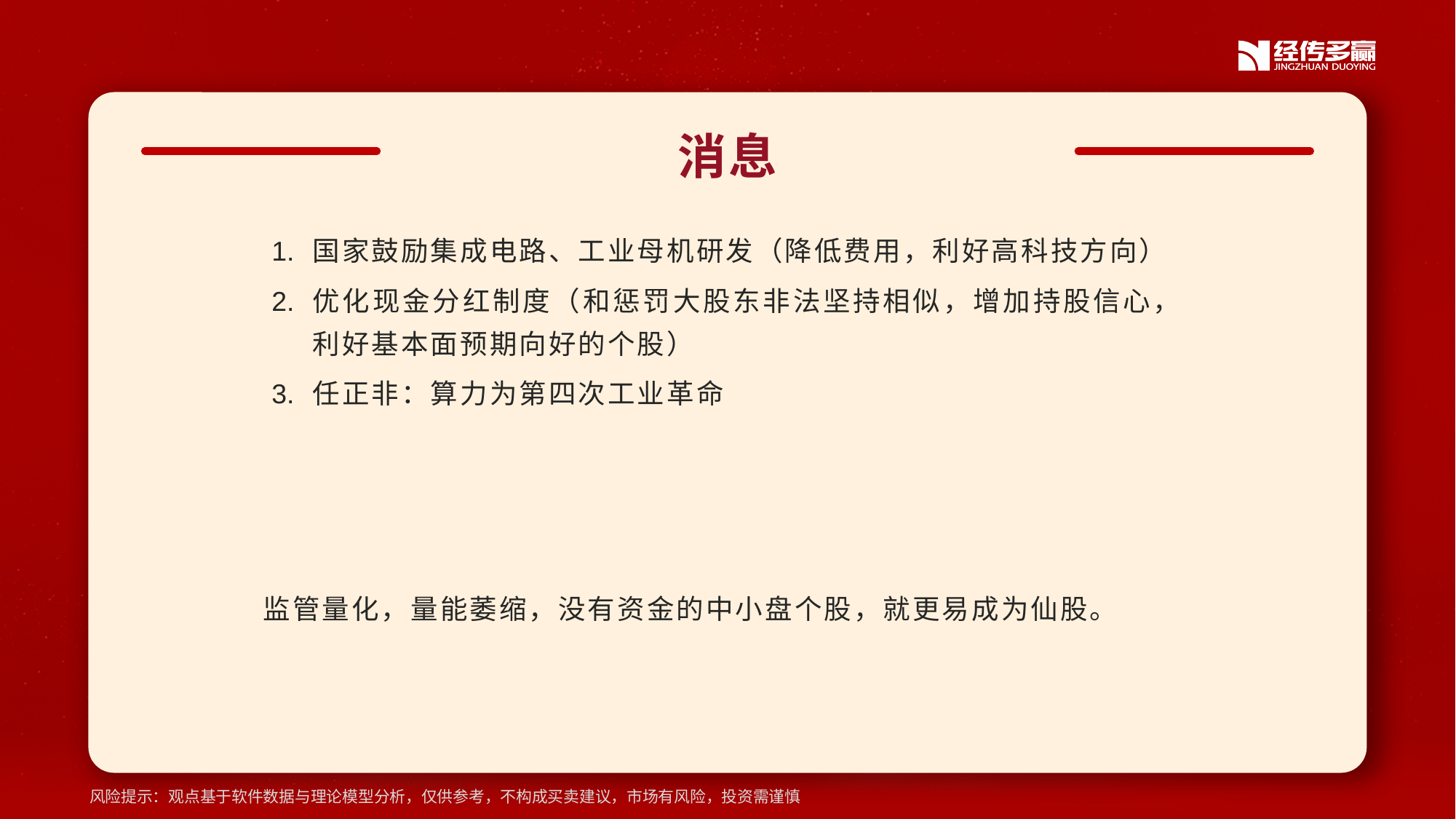

消息
国家鼓励集成电路、工业母机研发（降低费用，利好高科技方向）
优化现金分红制度（和惩罚大股东非法坚持相似，增加持股信心，利好基本面预期向好的个股）
任正非：算力为第四次工业革命
监管量化，量能萎缩，没有资金的中小盘个股，就更易成为仙股。